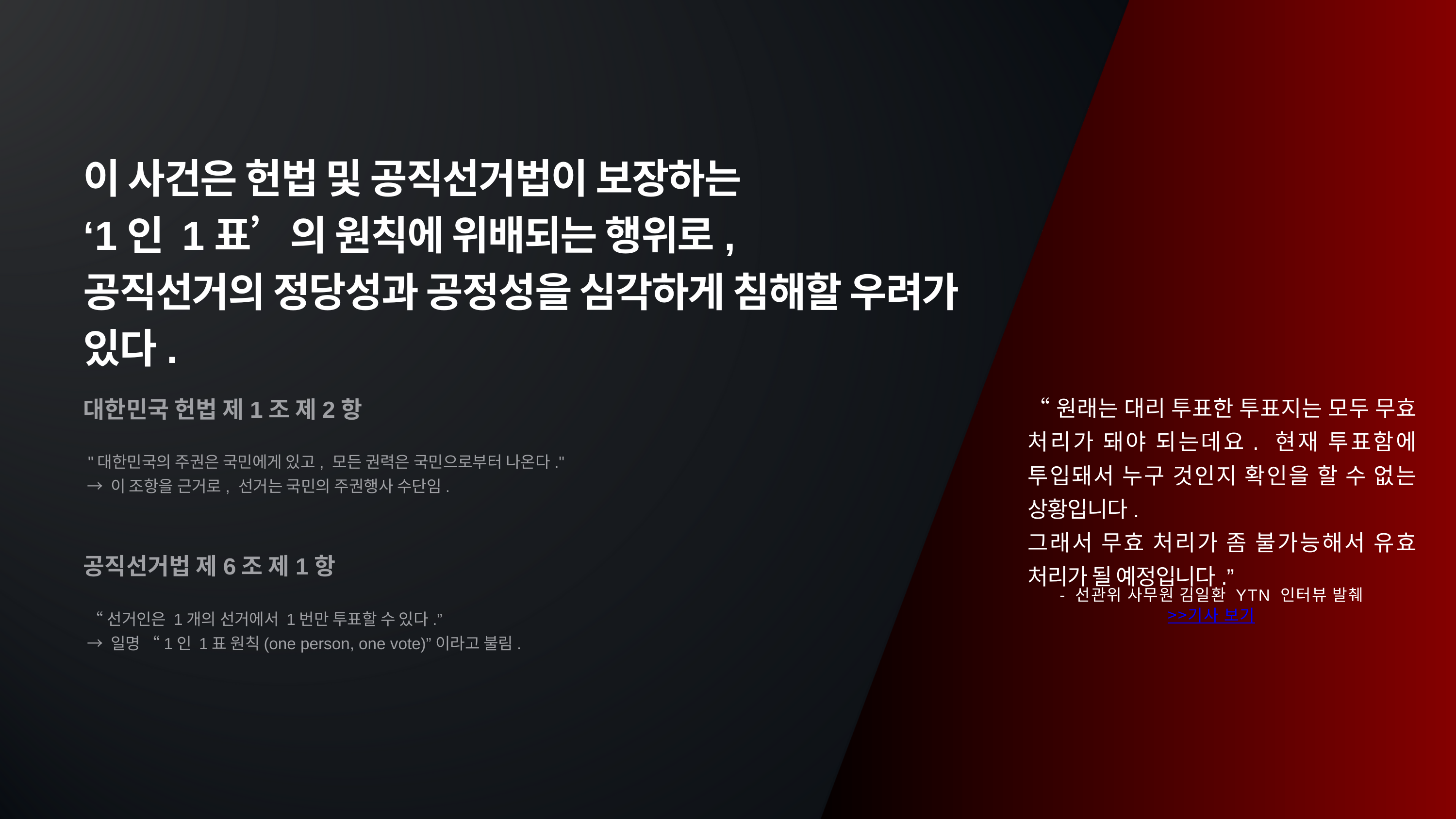

이 사건은 헌법 및 공직선거법이 보장하는
‘1인 1표’의 원칙에 위배되는 행위로,
공직선거의 정당성과 공정성을 심각하게 침해할 우려가 있다.

대한민국 헌법 제1조 제2항

 "대한민국의 주권은 국민에게 있고, 모든 권력은 국민으로부터 나온다."
 → 이 조항을 근거로, 선거는 국민의 주권행사 수단임.

공직선거법 제6조 제1항

 “선거인은 1개의 선거에서 1번만 투표할 수 있다.”
 → 일명 “1인 1표 원칙(one person, one vote)”이라고 불림.

“원래는 대리 투표한 투표지는 모두 무효 처리가 돼야 되는데요. 현재 투표함에 투입돼서 누구 것인지 확인을 할 수 없는 상황입니다.
그래서 무효 처리가 좀 불가능해서 유효 처리가 될 예정입니다.”
- 선관위 사무원 김일환 YTN 인터뷰 발췌
>>기사 보기